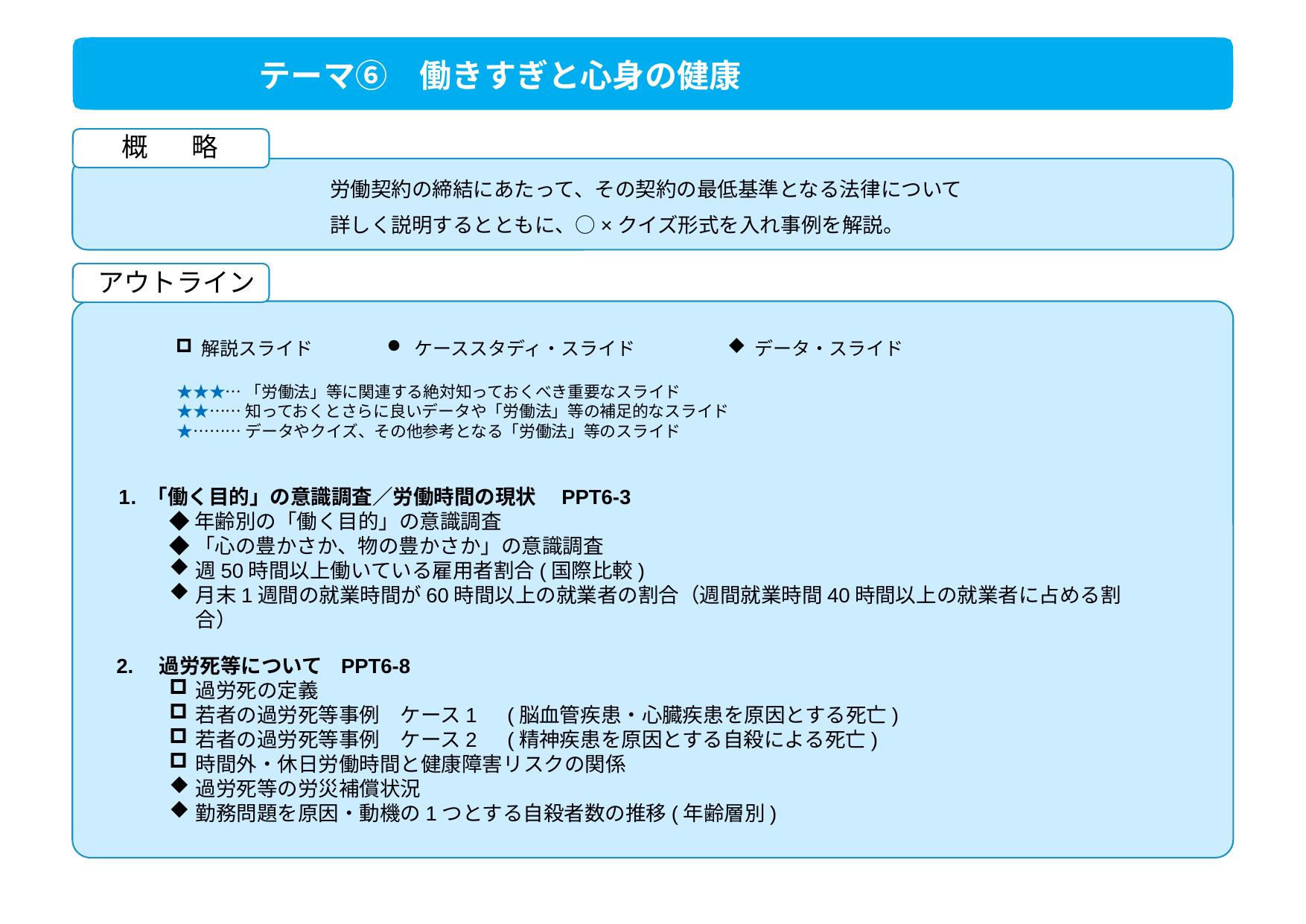

テーマ⑥　働きすぎと心身の健康
概   　略

労働契約の締結にあたって、その契約の最低基準となる法律について
詳しく説明するとともに、○×クイズ形式を入れ事例を解説。
アウトライン

 解説スライド
 ケーススタディ・スライド
 データ・スライド
★★★…「労働法」等に関連する絶対知っておくべき重要なスライド
★★……知っておくとさらに良いデータや「労働法」等の補足的なスライド
★………データやクイズ、その他参考となる「労働法」等のスライド
「働く目的」の意識調査／労働時間の現状　PPT6-3
◆年齢別の「働く目的」の意識調査
◆「心の豊かさか、物の豊かさか」の意識調査
週50時間以上働いている雇用者割合(国際比較)
月末1週間の就業時間が60時間以上の就業者の割合（週間就業時間40時間以上の就業者に占める割合）
2.　過労死等について   PPT6-8
過労死の定義
若者の過労死等事例　ケース1　(脳血管疾患・心臓疾患を原因とする死亡)
若者の過労死等事例　ケース2　(精神疾患を原因とする自殺による死亡)
時間外・休日労働時間と健康障害リスクの関係
過労死等の労災補償状況
勤務問題を原因・動機の1つとする自殺者数の推移(年齢層別)